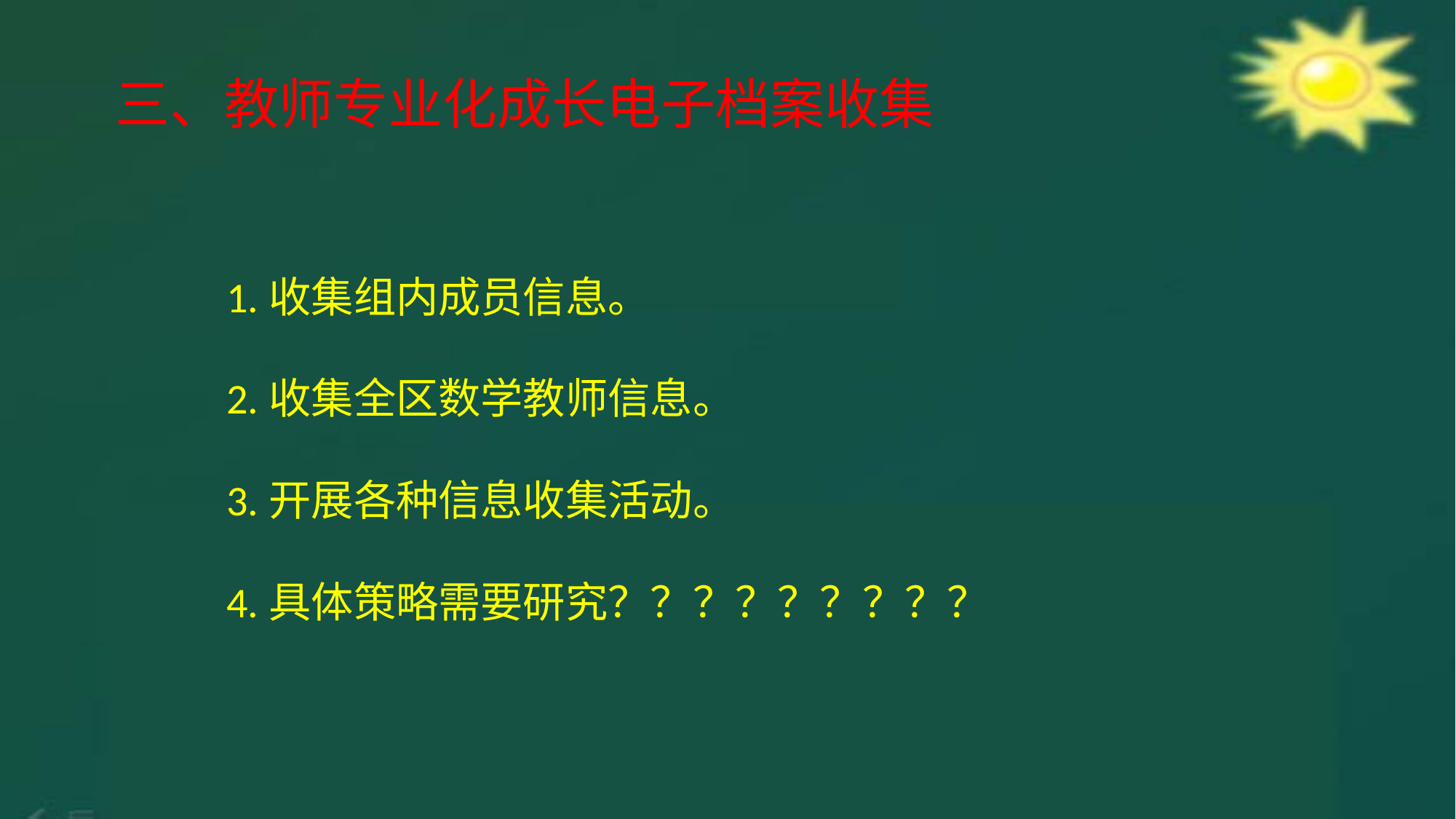

三、教师专业化成长电子档案收集
1.收集组内成员信息。
2.收集全区数学教师信息。
3.开展各种信息收集活动。
4.具体策略需要研究？？？？？？？？？